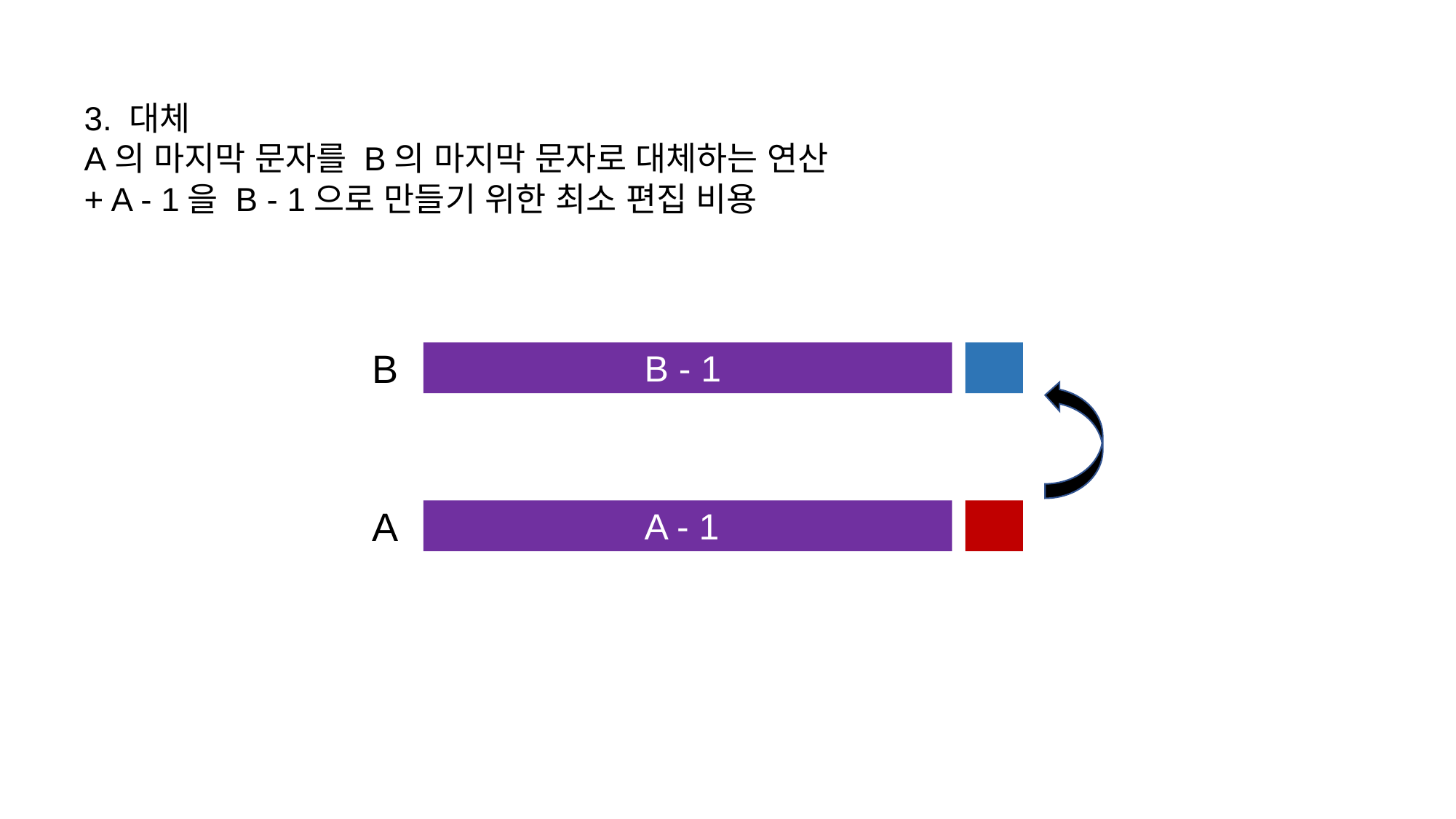

3. 대체
A의 마지막 문자를 B의 마지막 문자로 대체하는 연산
+ A - 1을 B - 1으로 만들기 위한 최소 편집 비용
B
B - 1

A
A - 1